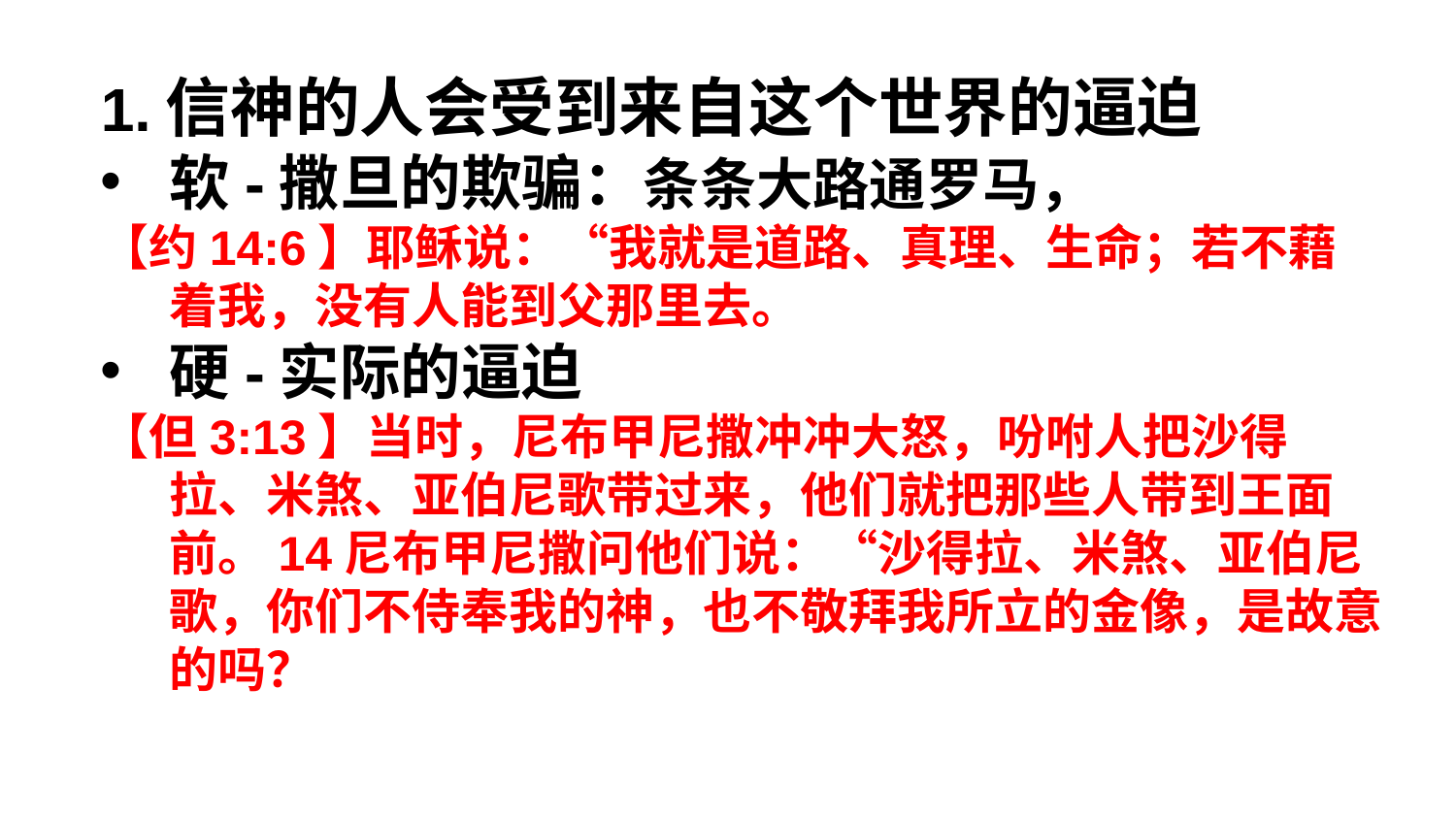

1.信神的人会受到来自这个世界的逼迫
软-撒旦的欺骗：条条大路通罗马，
【约14:6】耶稣说：“我就是道路、真理、生命；若不藉着我，没有人能到父那里去。
硬-实际的逼迫
【但3:13】当时，尼布甲尼撒冲冲大怒，吩咐人把沙得拉、米煞、亚伯尼歌带过来，他们就把那些人带到王面前。14尼布甲尼撒问他们说：“沙得拉、米煞、亚伯尼歌，你们不侍奉我的神，也不敬拜我所立的金像，是故意的吗？